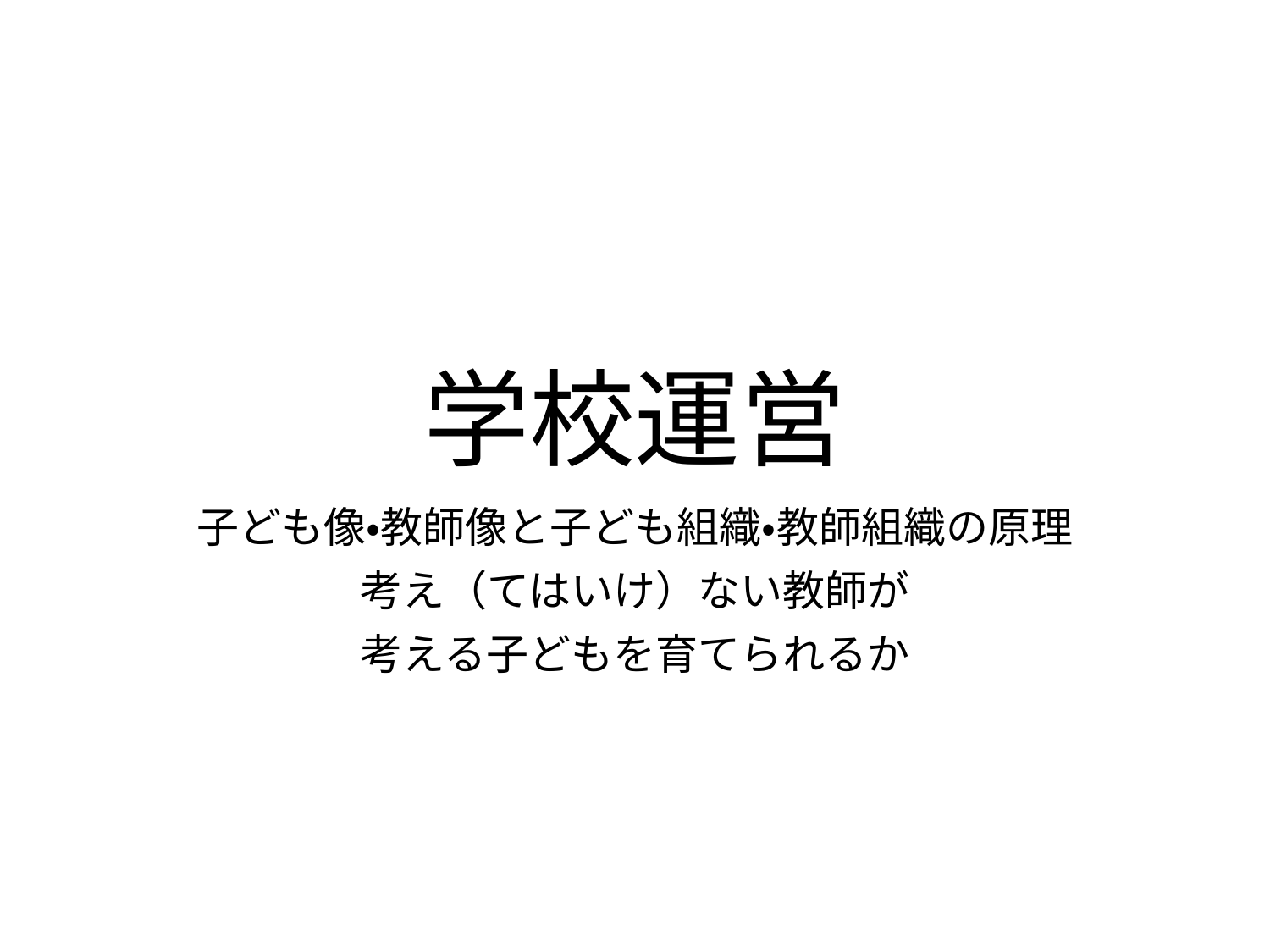

# 学校運営
子ども像・教師像と子ども組織・教師組織の原理
考え（てはいけ）ない教師が
考える子どもを育てられるか